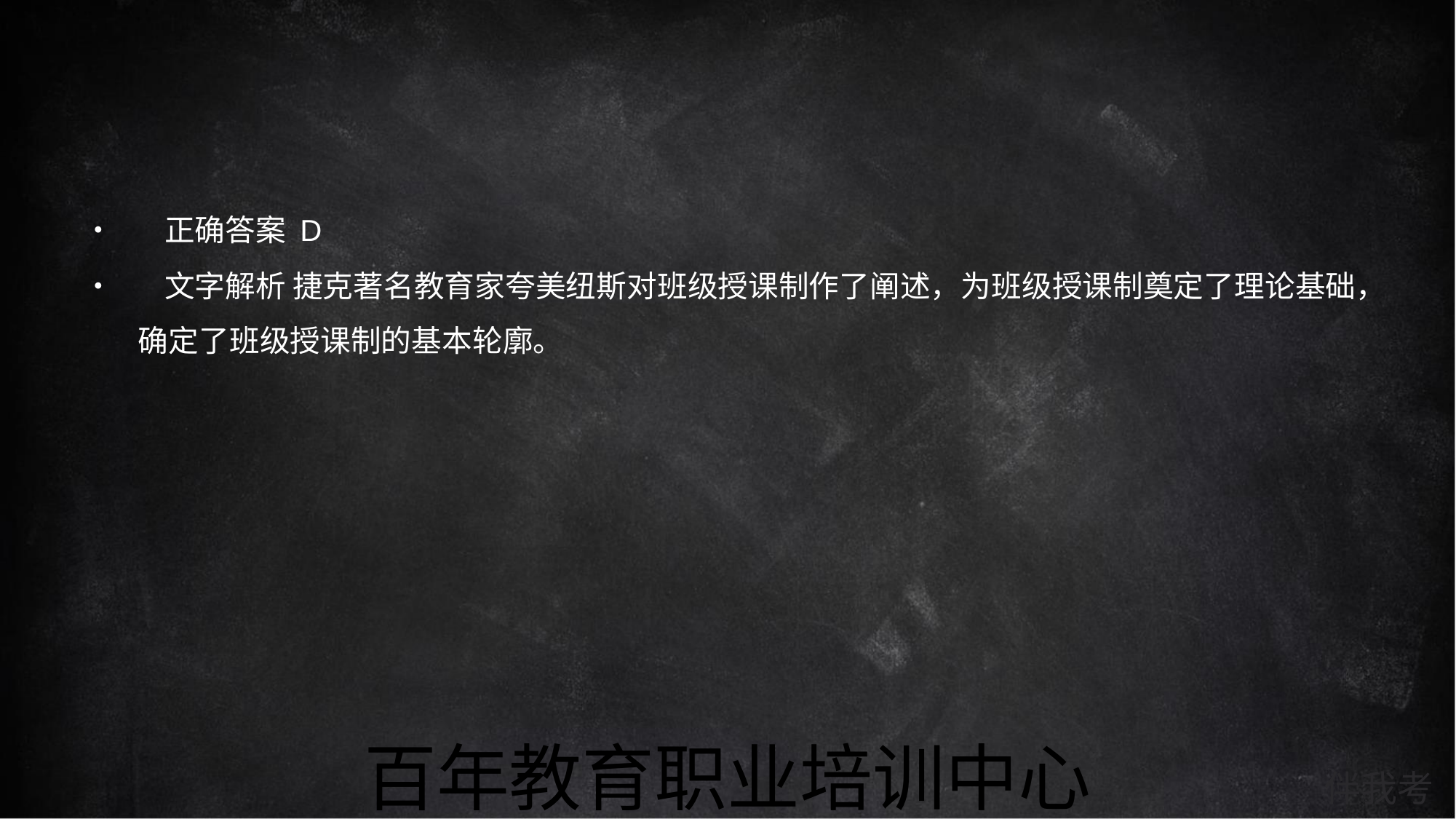

• 正确答案 D
• 文字解析 捷克著名教育家夸美纽斯对班级授课制作了阐述，为班级授课制奠定了理论基础，
确定了班级授课制的基本轮廓。
百年教育职业培训中心
伴我考